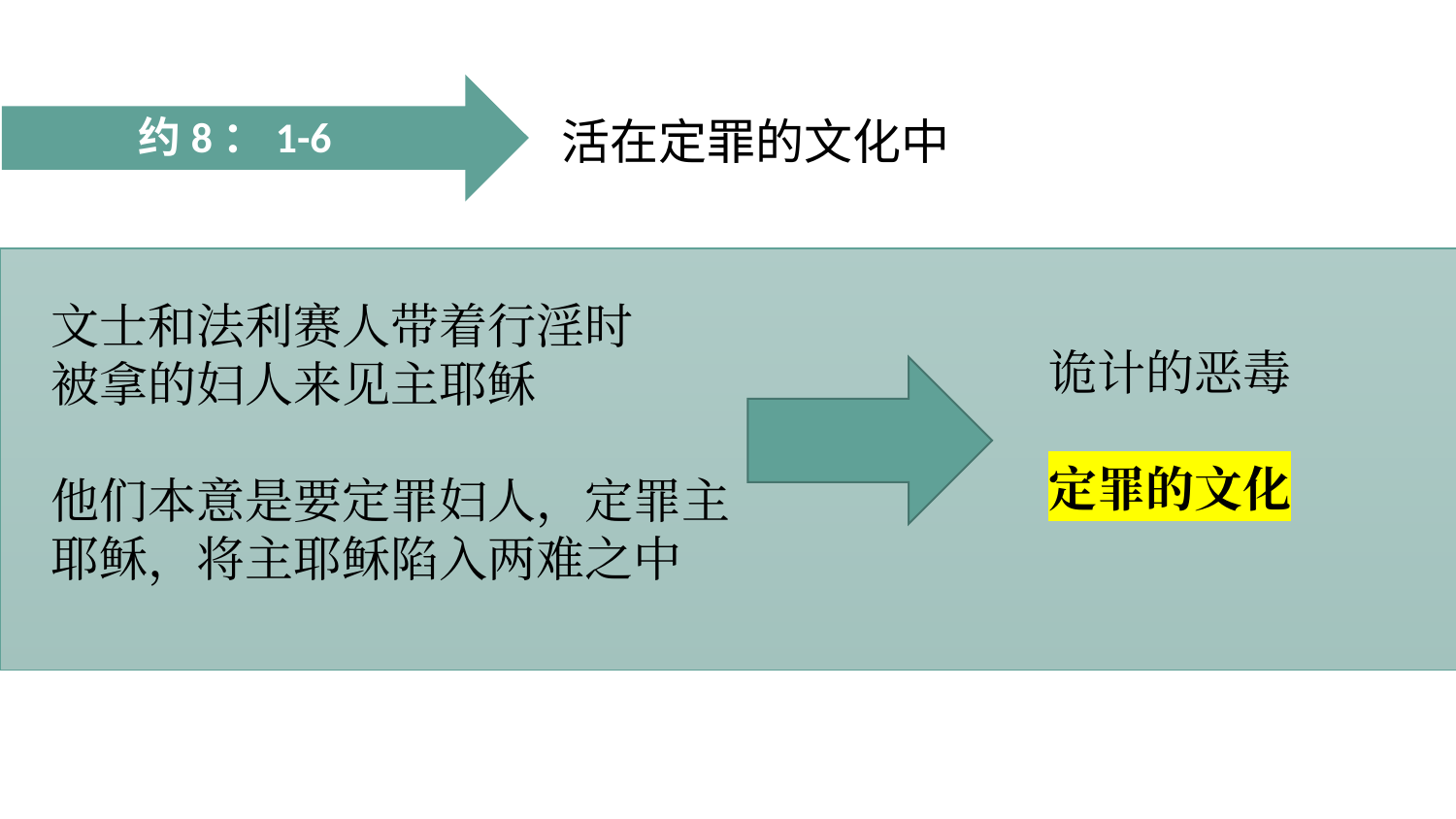

约8：1-6
活在定罪的文化中

文士和法利赛人带着行淫时
被拿的妇人来见主耶稣

他们本意是要定罪妇人，定罪主耶稣，将主耶稣陷入两难之中

诡计的恶毒

定罪的文化